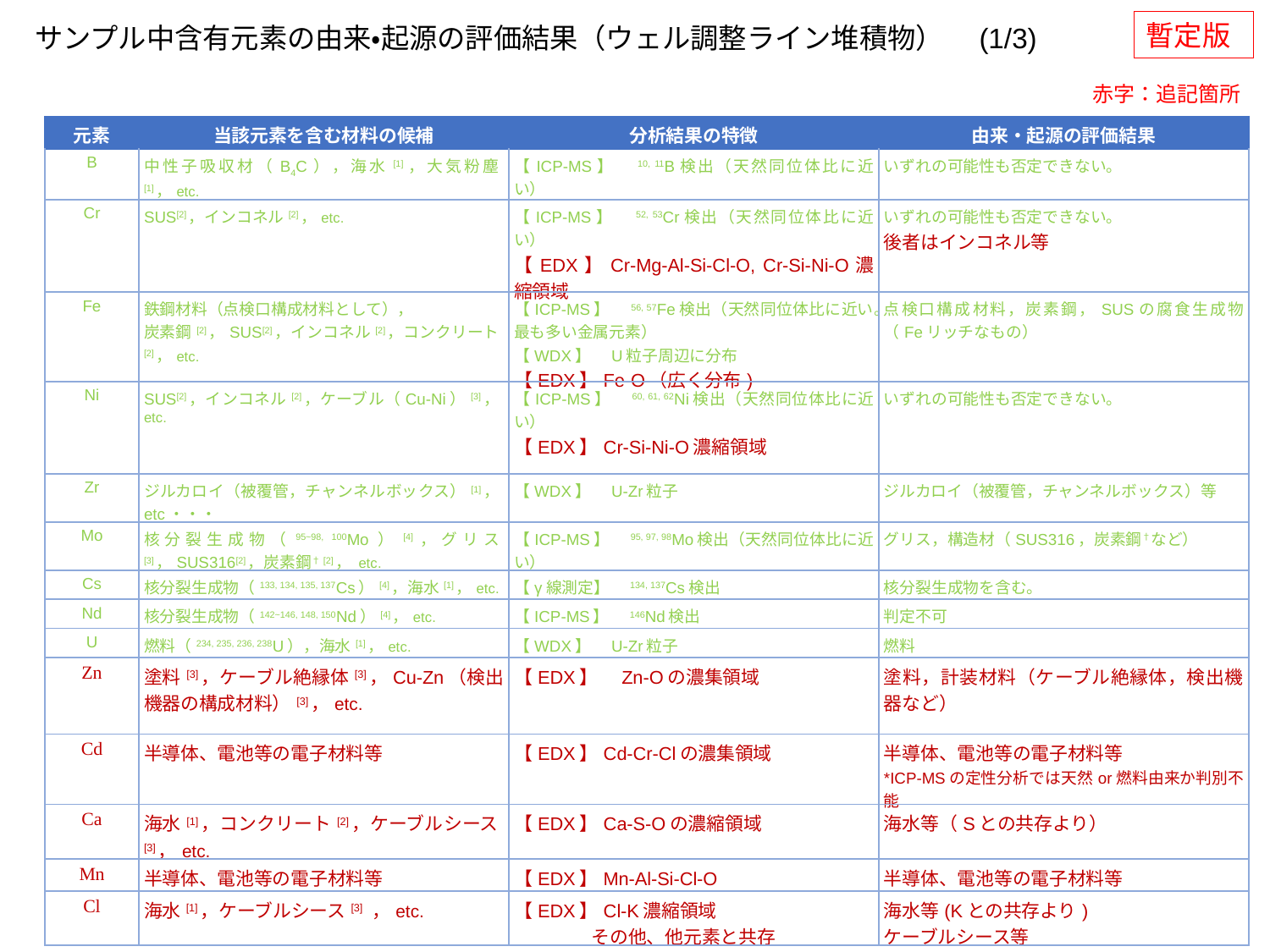

暫定版
サンプル中含有元素の由来・起源の評価結果（ウェル調整ライン堆積物）　(1/3)
赤字：追記箇所
| 元素 | 当該元素を含む材料の候補 | 分析結果の特徴 | 由来・起源の評価結果 |
| --- | --- | --- | --- |
| B | 中性子吸収材（B4C），海水[1]，大気粉塵[1]，etc. | 【ICP-MS】　10, 11B検出（天然同位体比に近い） | いずれの可能性も否定できない。 |
| Cr | SUS[2]，インコネル[2]，etc. | 【ICP-MS】　52, 53Cr検出（天然同位体比に近い） 【EDX】Cr-Mg-Al-Si-Cl-O, Cr-Si-Ni-O濃縮領域 | いずれの可能性も否定できない。 後者はインコネル等 |
| Fe | 鉄鋼材料（点検口構成材料として）， 炭素鋼[2]，SUS[2]，インコネル[2]，コンクリート[2]，etc. | 【ICP-MS】　56, 57Fe検出（天然同位体比に近い。最も多い金属元素） 【WDX】　U粒子周辺に分布 【EDX】Fe-O（広く分布) | 点検口構成材料，炭素鋼，SUSの腐食生成物（Feリッチなもの） |
| Ni | SUS[2]，インコネル[2]，ケーブル（Cu-Ni）[3]，etc. | 【ICP-MS】　60, 61, 62Ni検出（天然同位体比に近い） 【EDX】Cr-Si-Ni-O濃縮領域 | いずれの可能性も否定できない。 |
| Zr | ジルカロイ（被覆管，チャンネルボックス）[1]，etc・・・ | 【WDX】　U-Zr粒子 | ジルカロイ（被覆管，チャンネルボックス）等 |
| Mo | 核分裂生成物（95~98, 100Mo）[4]，グリス[3]，SUS316[2]，炭素鋼†[2]， etc. | 【ICP-MS】　95, 97, 98Mo検出（天然同位体比に近い） | グリス，構造材（SUS316，炭素鋼†など） |
| Cs | 核分裂生成物（133, 134, 135, 137Cs）[4]，海水[1]，etc. | 【γ線測定】　134, 137Cs検出 | 核分裂生成物を含む。 |
| Nd | 核分裂生成物（142~146, 148, 150Nd）[4]，etc. | 【ICP-MS】　146Nd検出 | 判定不可 |
| U | 燃料（234, 235, 236, 238U），海水[1]，etc. | 【WDX】　U-Zr粒子 | 燃料 |
| Zn | 塗料[3]，ケーブル絶縁体[3]，Cu-Zn（検出機器の構成材料）[3]，etc. | 【EDX】　Zn-Oの濃集領域 | 塗料，計装材料（ケーブル絶縁体，検出機器など） |
| Cd | 半導体、電池等の電子材料等 | 【EDX】Cd-Cr-Clの濃集領域 | 半導体、電池等の電子材料等 \*ICP-MSの定性分析では天然or燃料由来か判別不能 |
| Ca | 海水[1]，コンクリート[2]，ケーブルシース[3]，etc. | 【EDX】Ca-S-Oの濃縮領域 | 海水等（Sとの共存より） |
| Mn | 半導体、電池等の電子材料等 | 【EDX】Mn-Al-Si-Cl-O | 半導体、電池等の電子材料等 |
| Cl | 海水[1]，ケーブルシース[3] ，etc. | 【EDX】Cl-K濃縮領域 　　　　 その他、他元素と共存 | 海水等(Kとの共存より) ケーブルシース等 |